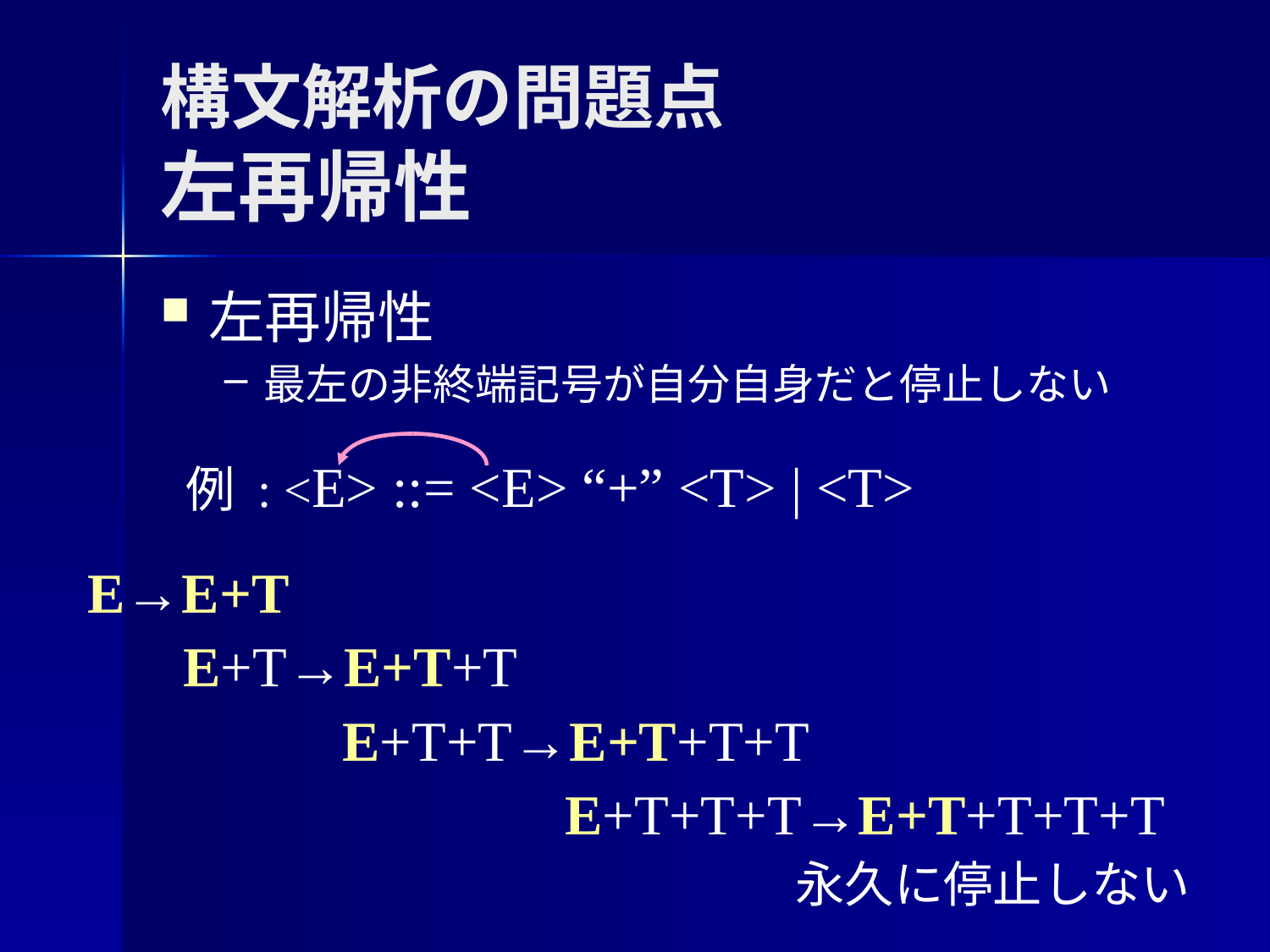

# 構文解析の問題点 左再帰性
左再帰性
最左の非終端記号が自分自身だと停止しない

例 : <E> ::= <E> “+” <T> | <T>
E→E+T
E+T→E+T+T
E+T+T→E+T+T+T
E+T+T+T→E+T+T+T+T
永久に停止しない